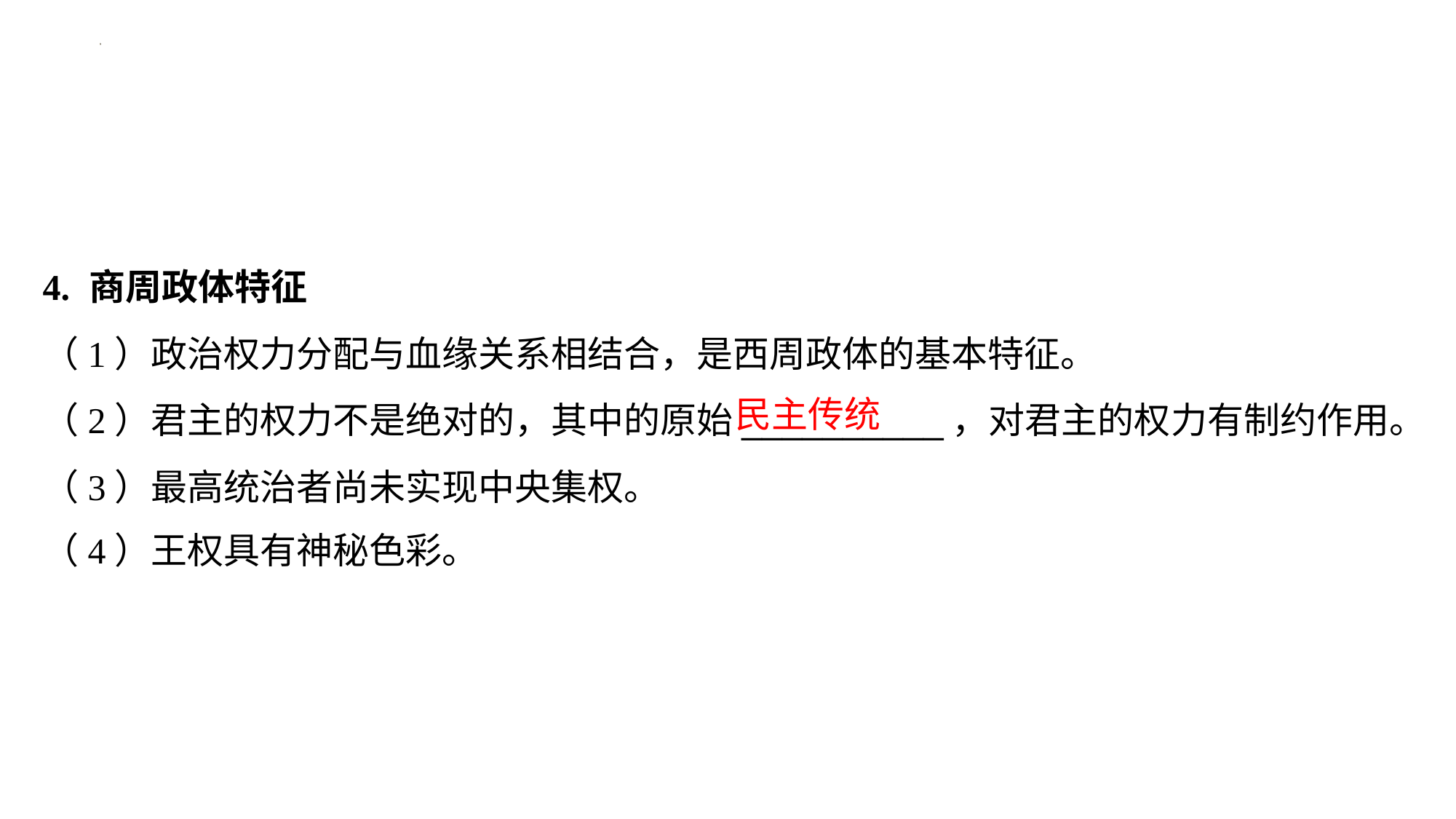

4. 商周政体特征
（1）政治权力分配与血缘关系相结合，是西周政体的基本特征。
（2）君主的权力不是绝对的，其中的原始__________，对君主的权力有制约作用。
（3）最高统治者尚未实现中央集权。
（4）王权具有神秘色彩。
民主传统